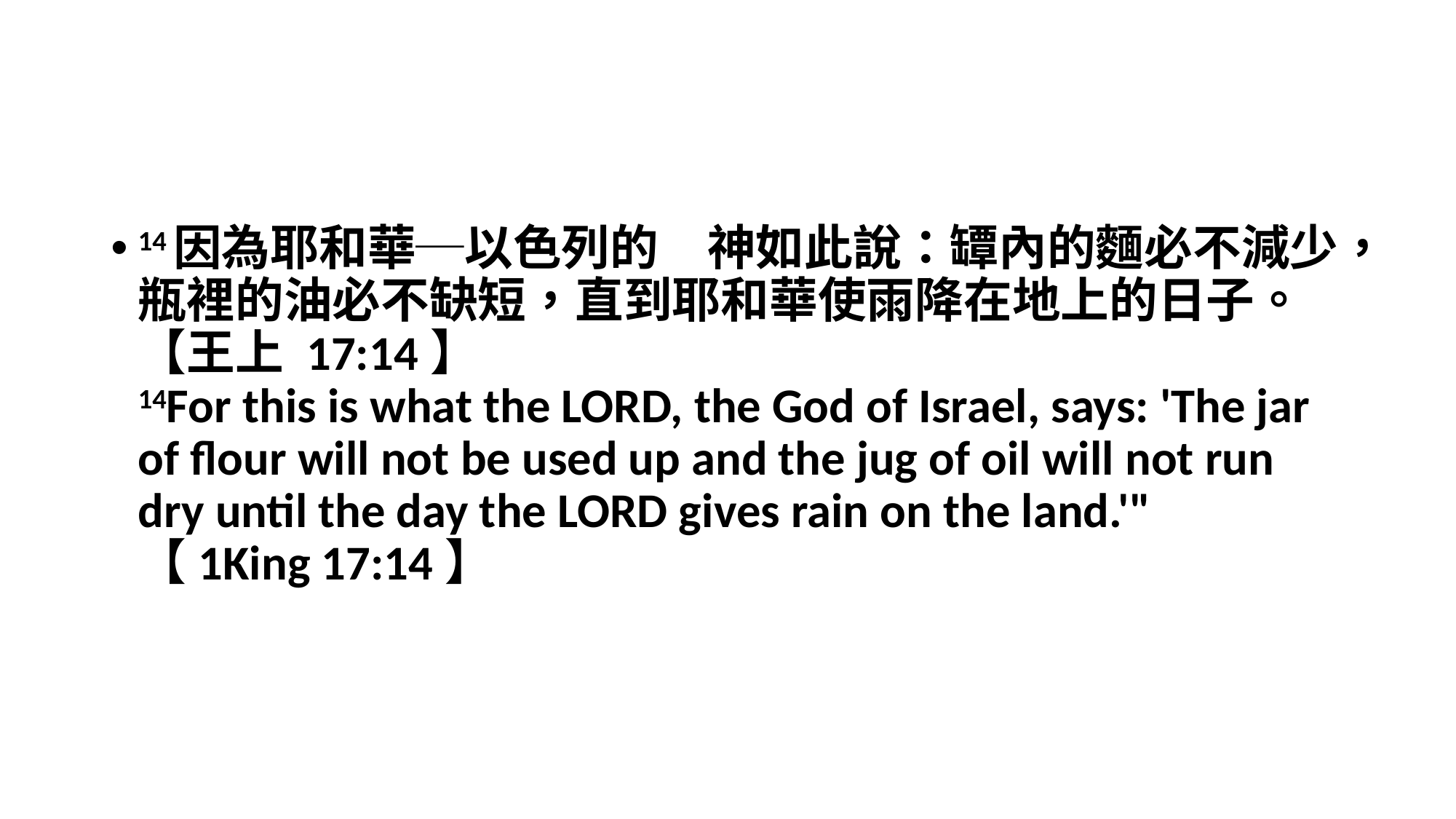

#
14因為耶和華─以色列的　神如此說：罈內的麵必不減少，瓶裡的油必不缺短，直到耶和華使雨降在地上的日子。【王上 17:14】
14For this is what the LORD, the God of Israel, says: 'The jar of flour will not be used up and the jug of oil will not run dry until the day the LORD gives rain on the land.'" 【1King 17:14】